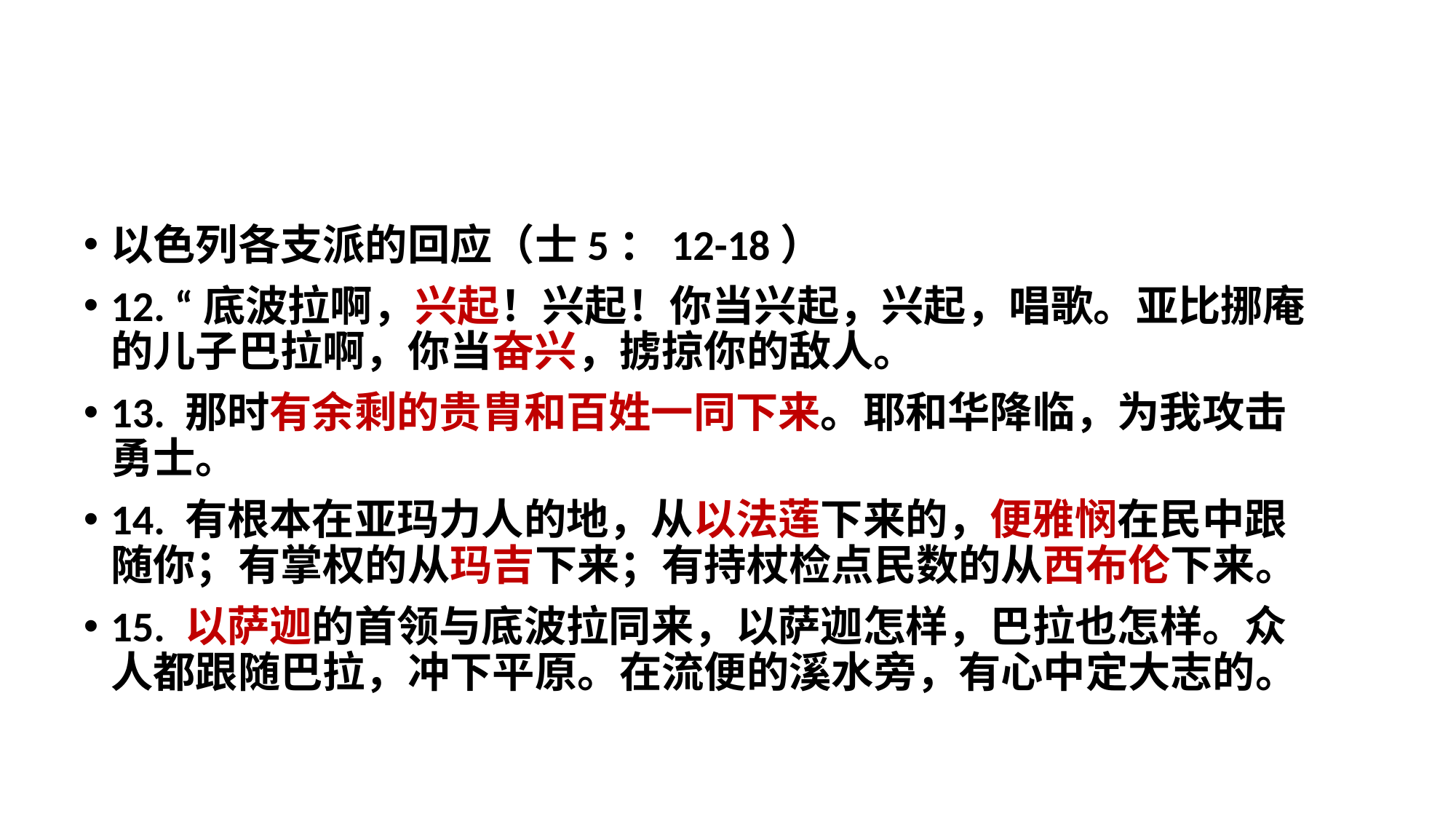

以色列各支派的回应（士5：12-18）
12. “底波拉啊，兴起！兴起！你当兴起，兴起，唱歌。亚比挪庵的儿子巴拉啊，你当奋兴，掳掠你的敌人。
13. 那时有余剩的贵胄和百姓一同下来。耶和华降临，为我攻击勇士。
14. 有根本在亚玛力人的地，从以法莲下来的，便雅悯在民中跟随你；有掌权的从玛吉下来；有持杖检点民数的从西布伦下来。
15. 以萨迦的首领与底波拉同来，以萨迦怎样，巴拉也怎样。众人都跟随巴拉，冲下平原。在流便的溪水旁，有心中定大志的。